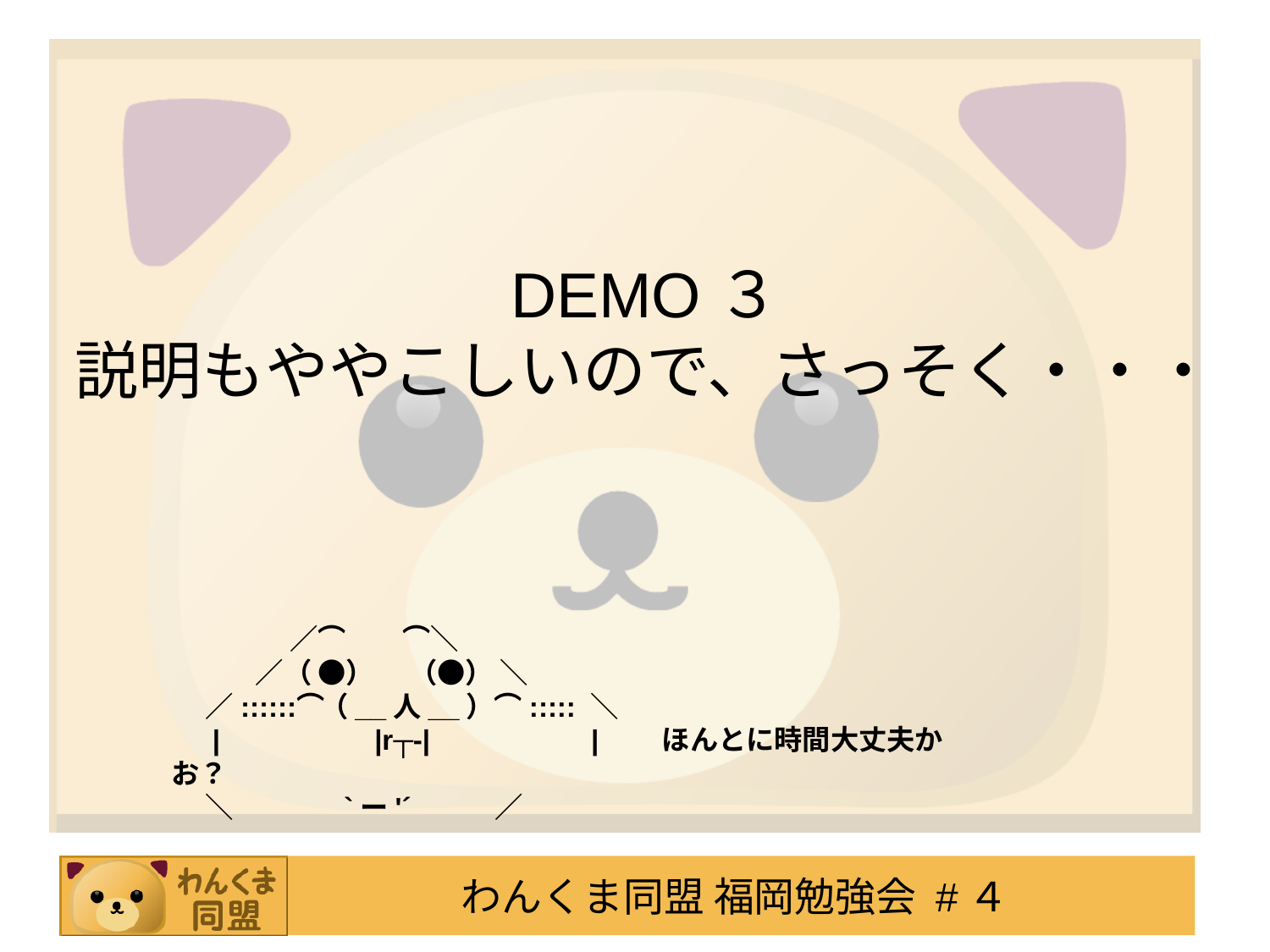

DEMO３
説明もややこしいので、さっそく・・・
　 　　　／⌒　　⌒＼
　　　／（ ●） 　（●） ＼
　 ／::::::⌒（__人__）⌒::::: ＼
　 |　　　　　|r┬-|　　　　　 |　　ほんとに時間大丈夫かお？
　 ＼ 　　 　 `ー'´ 　 　 ／